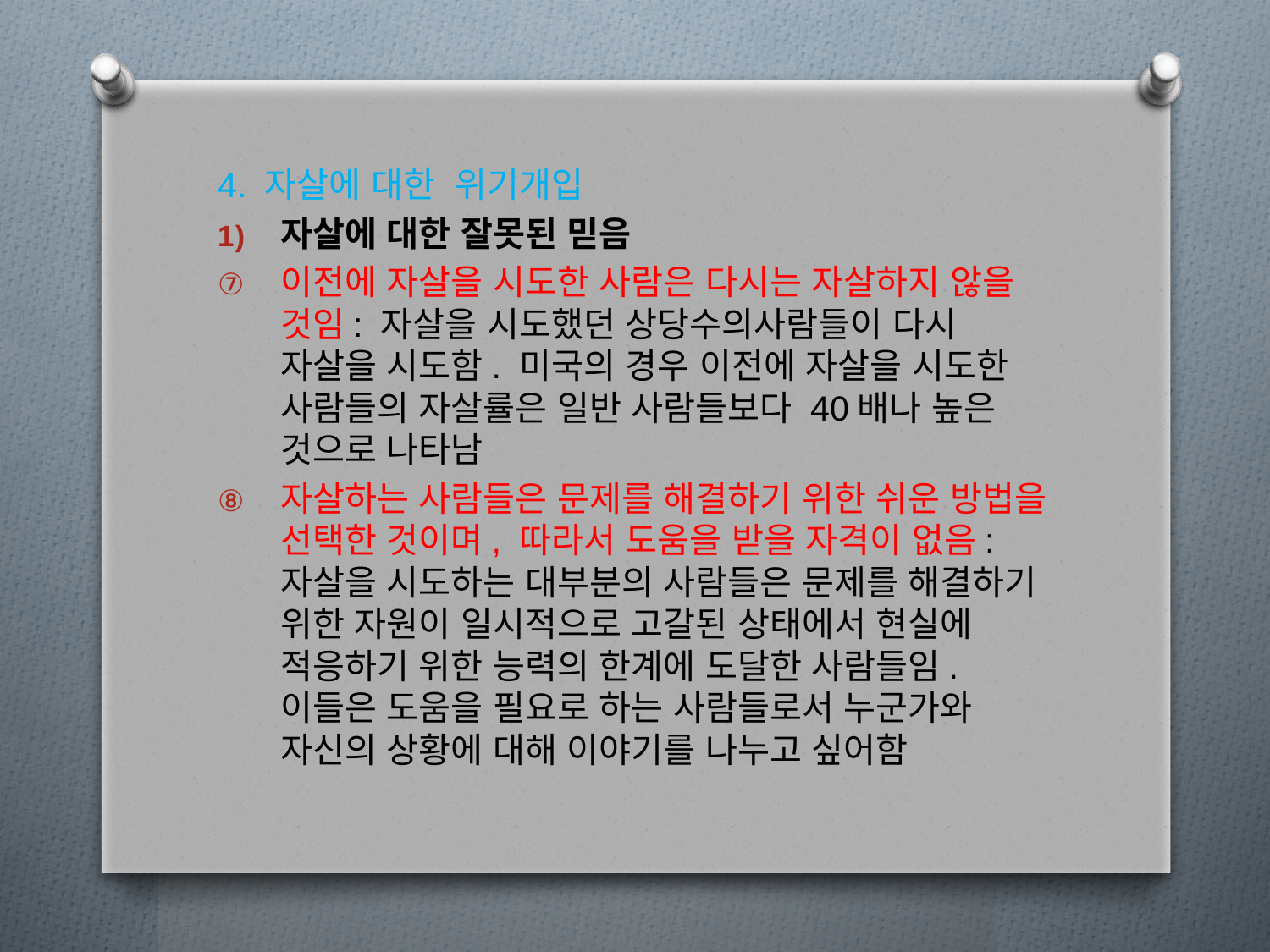

4. 자살에 대한  위기개입
자살에 대한 잘못된 믿음
이전에 자살을 시도한 사람은 다시는 자살하지 않을 것임: 자살을 시도했던 상당수의사람들이 다시 자살을 시도함. 미국의 경우 이전에 자살을 시도한 사람들의 자살률은 일반 사람들보다 40배나 높은 것으로 나타남
자살하는 사람들은 문제를 해결하기 위한 쉬운 방법을 선택한 것이며, 따라서 도움을 받을 자격이 없음: 자살을 시도하는 대부분의 사람들은 문제를 해결하기 위한 자원이 일시적으로 고갈된 상태에서 현실에 적응하기 위한 능력의 한계에 도달한 사람들임. 이들은 도움을 필요로 하는 사람들로서 누군가와 자신의 상황에 대해 이야기를 나누고 싶어함